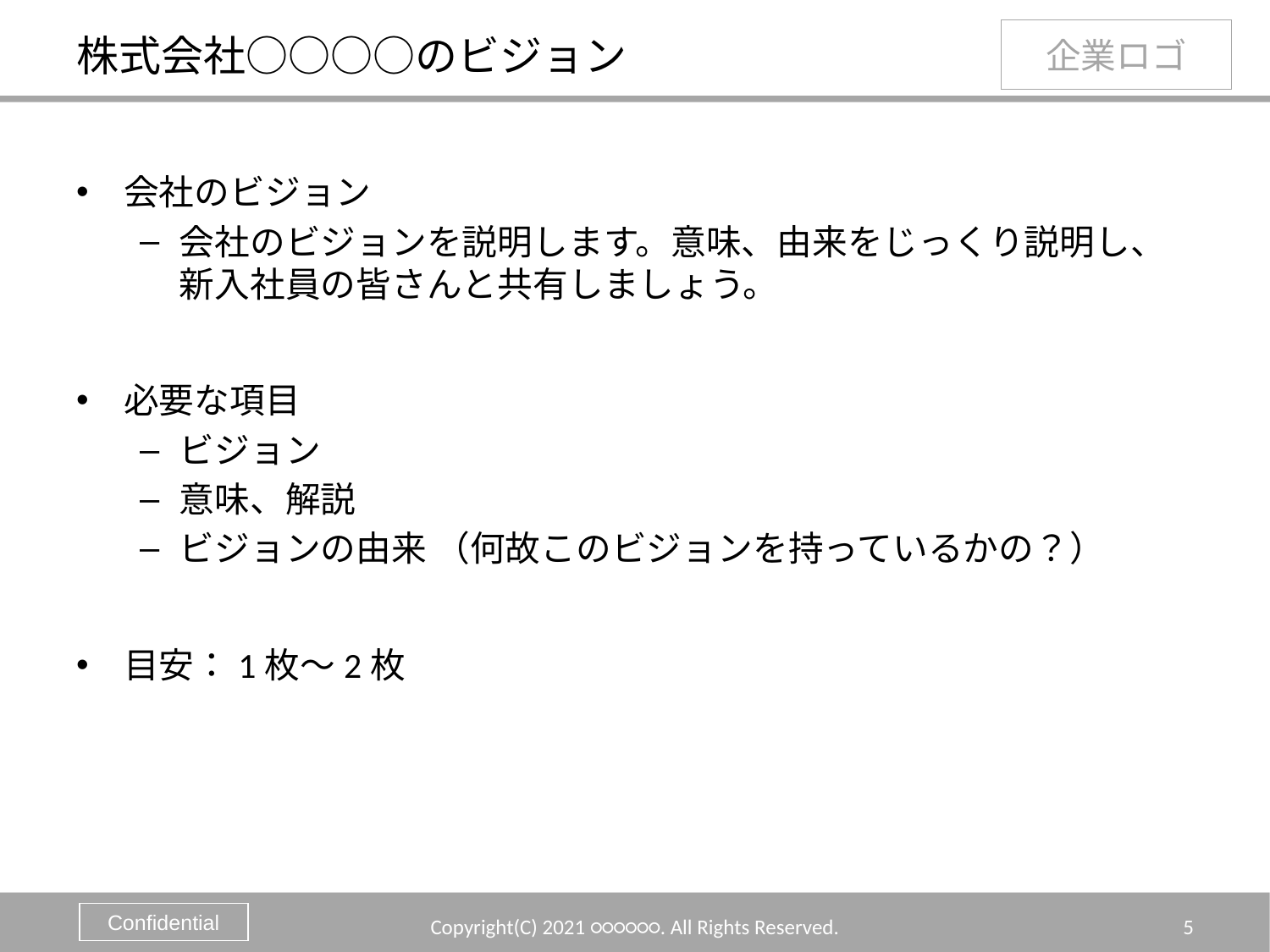

# 株式会社○○○○のビジョン

会社のビジョン
会社のビジョンを説明します。意味、由来をじっくり説明し、新入社員の皆さんと共有しましょう。

必要な項目
ビジョン
意味、解説
ビジョンの由来 （何故このビジョンを持っているかの？）

目安：1枚～2枚
Copyright(C) 2021 ○○○○○○. All Rights Reserved.
5